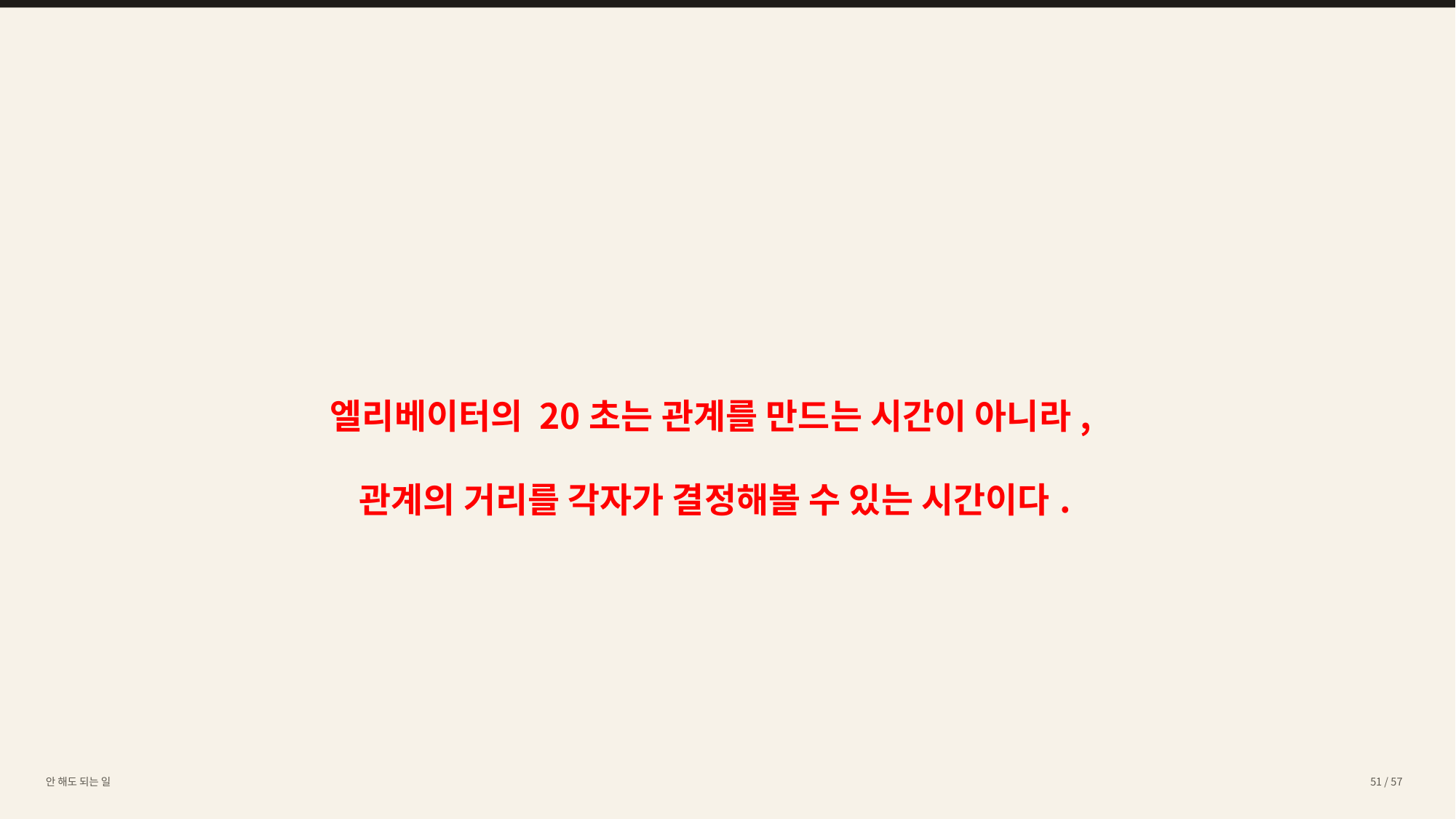

엘리베이터의 20초는 관계를 만드는 시간이 아니라,
관계의 거리를 각자가 결정해볼 수 있는 시간이다.
안 해도 되는 일
51 / 57